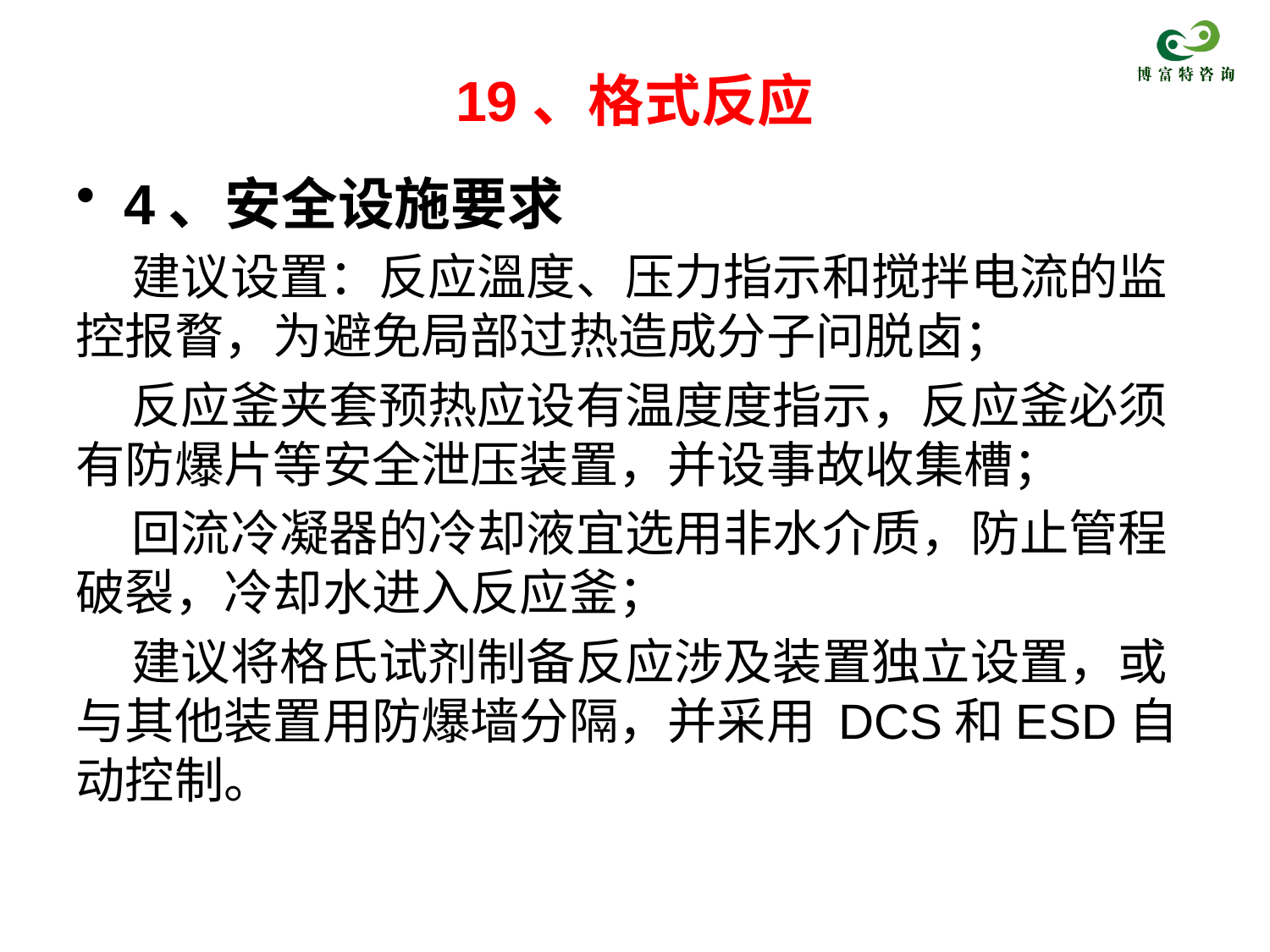

# 19、格式反应
4、安全设施要求
    建议设置：反应溫度、压力指示和搅拌电流的监控报瞀，为避免局部过热造成分子问脱卤；
    反应釜夹套预热应设有温度度指示，反应釜必须有防爆片等安全泄压装置，并设事故收集槽；
    回流冷凝器的冷却液宜选用非水介质，防止管程破裂，冷却水进入反应釜；
    建议将格氏试剂制备反应涉及装置独立设置，或与其他装置用防爆墙分隔，并采用 DCS和ESD自动控制。